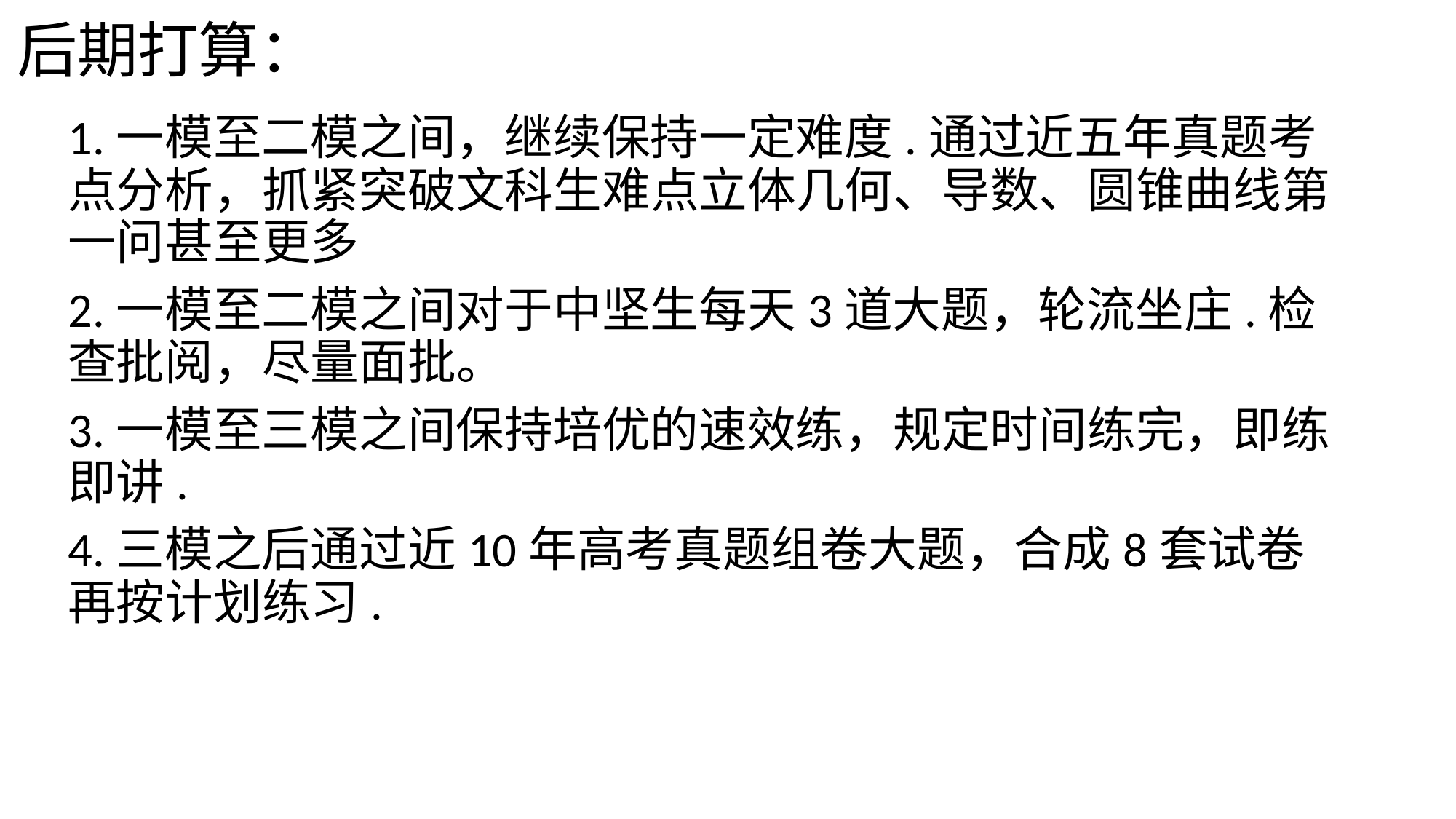

后期打算：
#
1.一模至二模之间，继续保持一定难度.通过近五年真题考点分析，抓紧突破文科生难点立体几何、导数、圆锥曲线第一问甚至更多
2.一模至二模之间对于中坚生每天3道大题，轮流坐庄.检查批阅，尽量面批。
3.一模至三模之间保持培优的速效练，规定时间练完，即练即讲.
4.三模之后通过近10年高考真题组卷大题，合成8套试卷再按计划练习.